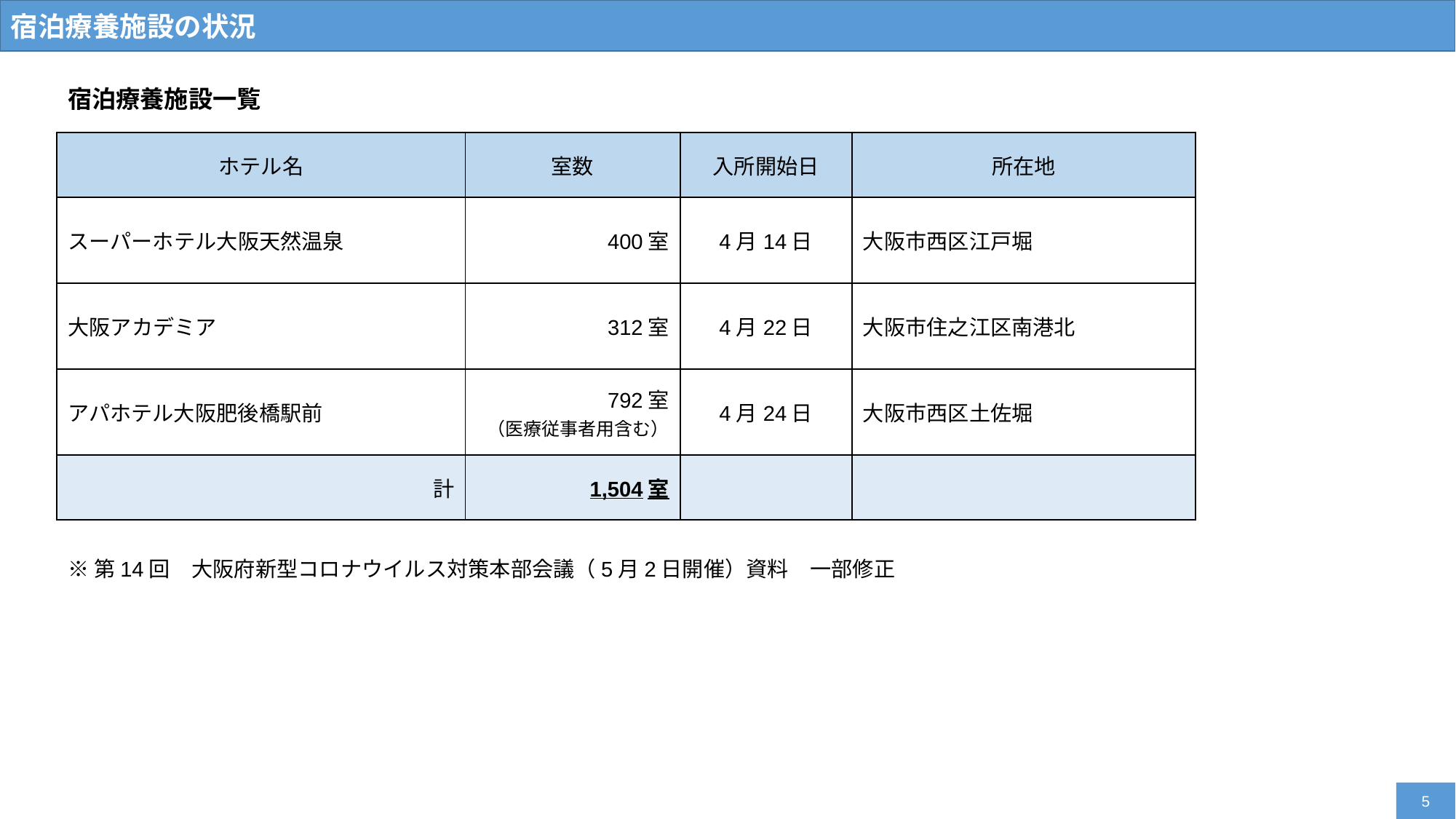

宿泊療養施設の状況
宿泊療養施設一覧
| ホテル名 | 室数 | 入所開始日 | 所在地 |
| --- | --- | --- | --- |
| スーパーホテル大阪天然温泉 | 400室 | 4月14日 | 大阪市西区江戸堀 |
| 大阪アカデミア | 312室 | 4月22日 | 大阪市住之江区南港北 |
| アパホテル大阪肥後橋駅前 | 792室 （医療従事者用含む） | 4月24日 | 大阪市西区土佐堀 |
| 計 | 1,504室 |  |  |
※第14回　大阪府新型コロナウイルス対策本部会議（5月2日開催）資料　一部修正
5